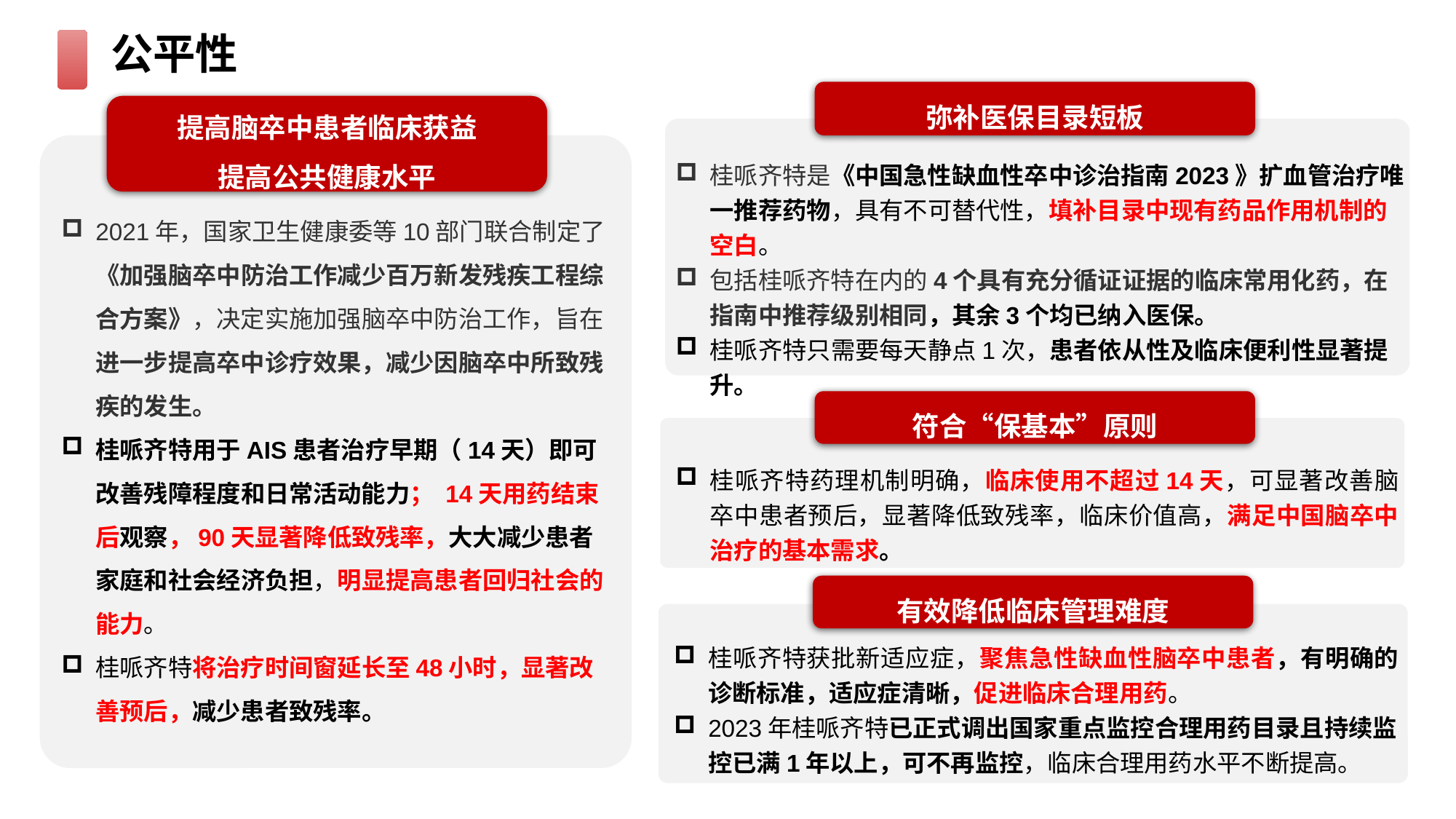

# 公平性
弥补医保目录短板
提高脑卒中患者临床获益
提高公共健康水平

桂哌齐特是《中国急性缺血性卒中诊治指南2023》扩血管治疗唯一推荐药物，具有不可替代性，填补目录中现有药品作用机制的空白。
包括桂哌齐特在内的4个具有充分循证证据的临床常用化药，在指南中推荐级别相同，其余3个均已纳入医保。
桂哌齐特只需要每天静点1次，患者依从性及临床便利性显著提升。
2021年，国家卫生健康委等10部门联合制定了《加强脑卒中防治工作减少百万新发残疾工程综合方案》，决定实施加强脑卒中防治工作，旨在进一步提高卒中诊疗效果，减少因脑卒中所致残疾的发生。
桂哌齐特用于AIS患者治疗早期（14天）即可改善残障程度和日常活动能力； 14天用药结束后观察，90天显著降低致残率，大大减少患者家庭和社会经济负担，明显提高患者回归社会的能力。
桂哌齐特将治疗时间窗延长至48小时，显著改善预后，减少患者致残率。
符合“保基本”原则

桂哌齐特药理机制明确，临床使用不超过14天，可显著改善脑卒中患者预后，显著降低致残率，临床价值高，满足中国脑卒中治疗的基本需求。
有效降低临床管理难度

桂哌齐特获批新适应症，聚焦急性缺血性脑卒中患者，有明确的诊断标准，适应症清晰，促进临床合理用药。
2023年桂哌齐特已正式调出国家重点监控合理用药目录且持续监控已满1年以上，可不再监控，临床合理用药水平不断提高。